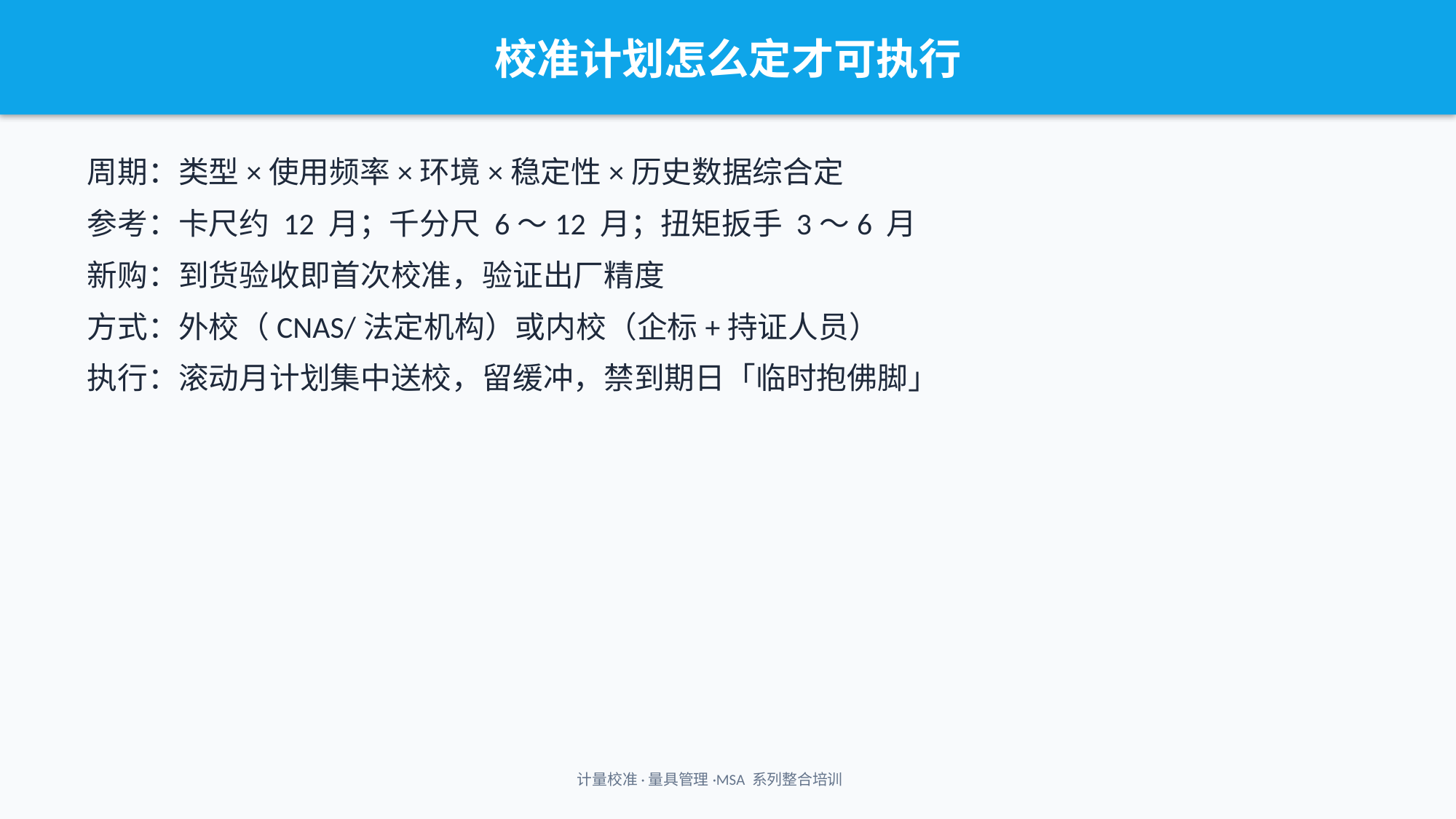

校准计划怎么定才可执行
周期：类型×使用频率×环境×稳定性×历史数据综合定
参考：卡尺约 12 月；千分尺 6～12 月；扭矩扳手 3～6 月
新购：到货验收即首次校准，验证出厂精度
方式：外校（CNAS/法定机构）或内校（企标+持证人员）
执行：滚动月计划集中送校，留缓冲，禁到期日「临时抱佛脚」
计量校准·量具管理·MSA 系列整合培训